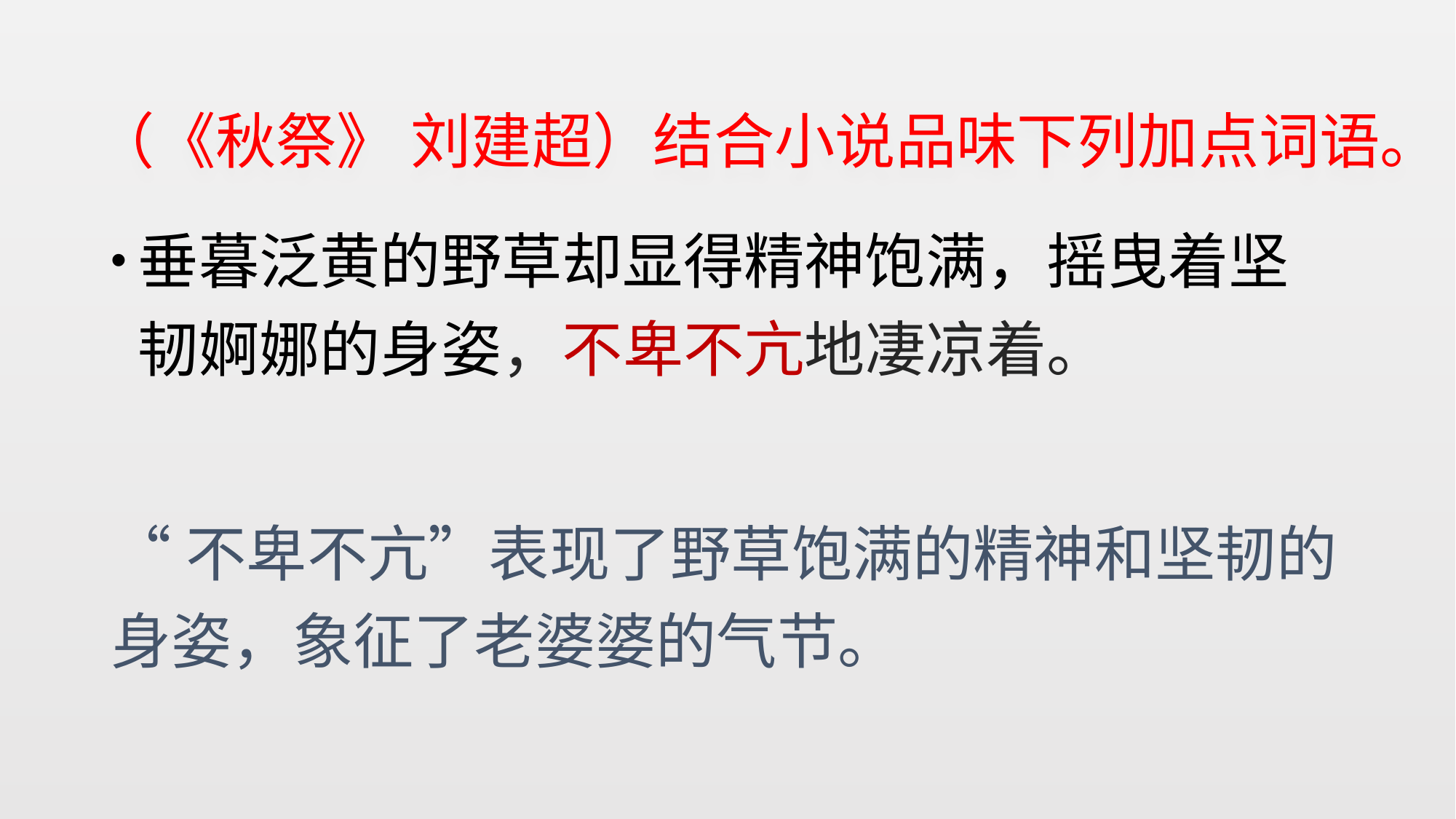

# （《秋祭》 刘建超）结合小说品味下列加点词语。
垂暮泛黄的野草却显得精神饱满，摇曳着坚韧婀娜的身姿，不卑不亢地凄凉着。

“不卑不亢”表现了野草饱满的精神和坚韧的身姿，象征了老婆婆的气节。